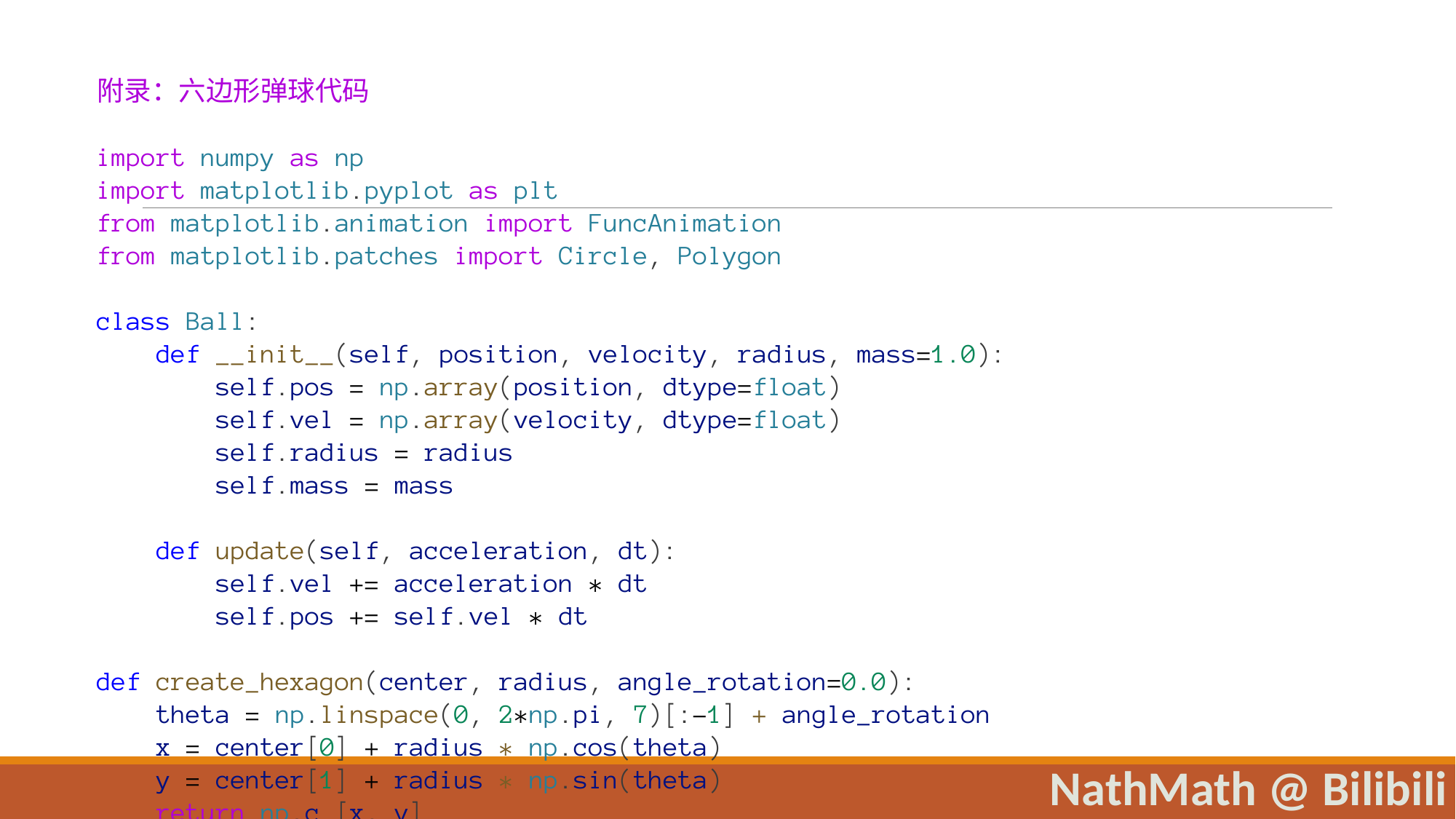

附录：六边形弹球代码

import numpy as np
import matplotlib.pyplot as plt
from matplotlib.animation import FuncAnimation
from matplotlib.patches import Circle, Polygon
class Ball:
    def __init__(self, position, velocity, radius, mass=1.0):
        self.pos = np.array(position, dtype=float)
        self.vel = np.array(velocity, dtype=float)
        self.radius = radius
        self.mass = mass
    def update(self, acceleration, dt):
        self.vel += acceleration * dt
        self.pos += self.vel * dt
def create_hexagon(center, radius, angle_rotation=0.0):
    theta = np.linspace(0, 2*np.pi, 7)[:-1] + angle_rotation
    x = center[0] + radius * np.cos(theta)
    y = center[1] + radius * np.sin(theta)
    return np.c_[x, y]
def line_segment_point_distance(A, B, P):
    AP = P - A
    AB = B - A
    t = np.dot(AP, AB) / np.dot(AB, AB)
    if t < 0:
        closest = A
    elif t > 1:
        closest = B
    else:
        closest = A + t * AB
    dist = np.linalg.norm(P - closest)
    return dist, closest
def check_collision(ball, edges, center):
    min_dist = float('inf')
    collision_edge = None
    collision_point = None
    normal_dir = None
    for edge in edges:
        A, B = edge
        dist, closest = line_segment_point_distance(A, B, ball.pos)
        if dist < ball.radius and dist < min_dist:
            min_dist = dist
            collision_edge = edge
            collision_point = closest
    if collision_edge is not None:
        A, B = collision_edge
        AB = B - A
        normal_dir = np.array([-AB[1], AB[0]])  # 初始法线方向
        normal_dir /= np.linalg.norm(normal_dir)

        # 调整法线方向指向多边形内部
        M = (A + B) / 2
        OM = M - center
        if np.dot(normal_dir, OM) < 0:
            normal_dir *= -1.0
        return True, collision_point, normal_dir
    else:
        return False, None, None
def handle_collision(ball, normal_dir, collision_point, e=0.99, mu=0.1):
    v = ball.vel
    vn = np.dot(v, normal_dir)
    vt = v - vn * normal_dir
    v_new_normal = -e * vn * normal_dir
    v_new_tangent = vt * mu  # 摩擦系数减小切向速度
    new_vel = v_new_normal + v_new_tangent
    ball.vel = new_vel
    # 调整球的位置到碰撞点外侧（法线方向指向内部时需要反向）
    ball.pos = collision_point - normal_dir * ball.radius  # 关键修正：方向改为反向
def main():
    hex_center = np.array([0.0, 0.0])
    hex_radius = 100.0
    rotation_speed = 0.15  # 六边形旋转角速度（弧度/秒）
    theta = 0.0
    fig, ax = plt.subplots()
    ax.set_xlim(-hex_radius*1.2, hex_radius*1.2)
    ax.set_ylim(-hex_radius*1.2, hex_radius*1.2)
    ax.set_aspect('equal')
    # 初始化六边形
    vertices = create_hexagon(hex_center, hex_radius, theta)
    hex_patch = Polygon(vertices, fill=False, edgecolor='blue')
    ax.add_patch(hex_patch)

    ball = Ball([0, 50], [5, -10], radius=5)
    circle = Circle(ball.pos, ball.radius, color='red')
    ax.add_patch(circle)
    dt = 0.01  # 时间步长
    g = np.array([0, -9.8])  # 重力加速度
    def animate(frame):
        nonlocal theta, ball
        # 更新旋转角度
        theta += rotation_speed * dt
        # 重新计算顶点和边
        vertices = create_hexagon(hex_center, hex_radius, theta)
        edges = []
        for i in range(len(vertices)):
            A = vertices[i]
            B = vertices[(i+1)%len(vertices)]
            edges.append((A, B))

        # 更新六边形图形
        hex_patch.set_xy(vertices)

        # 物理更新
        acceleration = g
        ball.update(acceleration, dt)

        # 检测碰撞
        collision, collision_point, normal_dir = check_collision(ball, edges, hex_center)
        if collision:
            handle_collision(ball, normal_dir, collision_point)

        # 防止球体完全脱离可视区域
        if np.linalg.norm(ball.pos) > hex_radius * 1.5:
            ball.pos = np.array([0, 50])  # 重置位置
            ball.vel = np.array([5, -20])  # 重置速度

        circle.center = ball.pos
        return circle, hex_patch
    anim = FuncAnimation(fig, animate, frames=20000, interval=1, blit=True)
    plt.show()
if __name__ == "__main__":
    main()
NathMath @ Bilibili